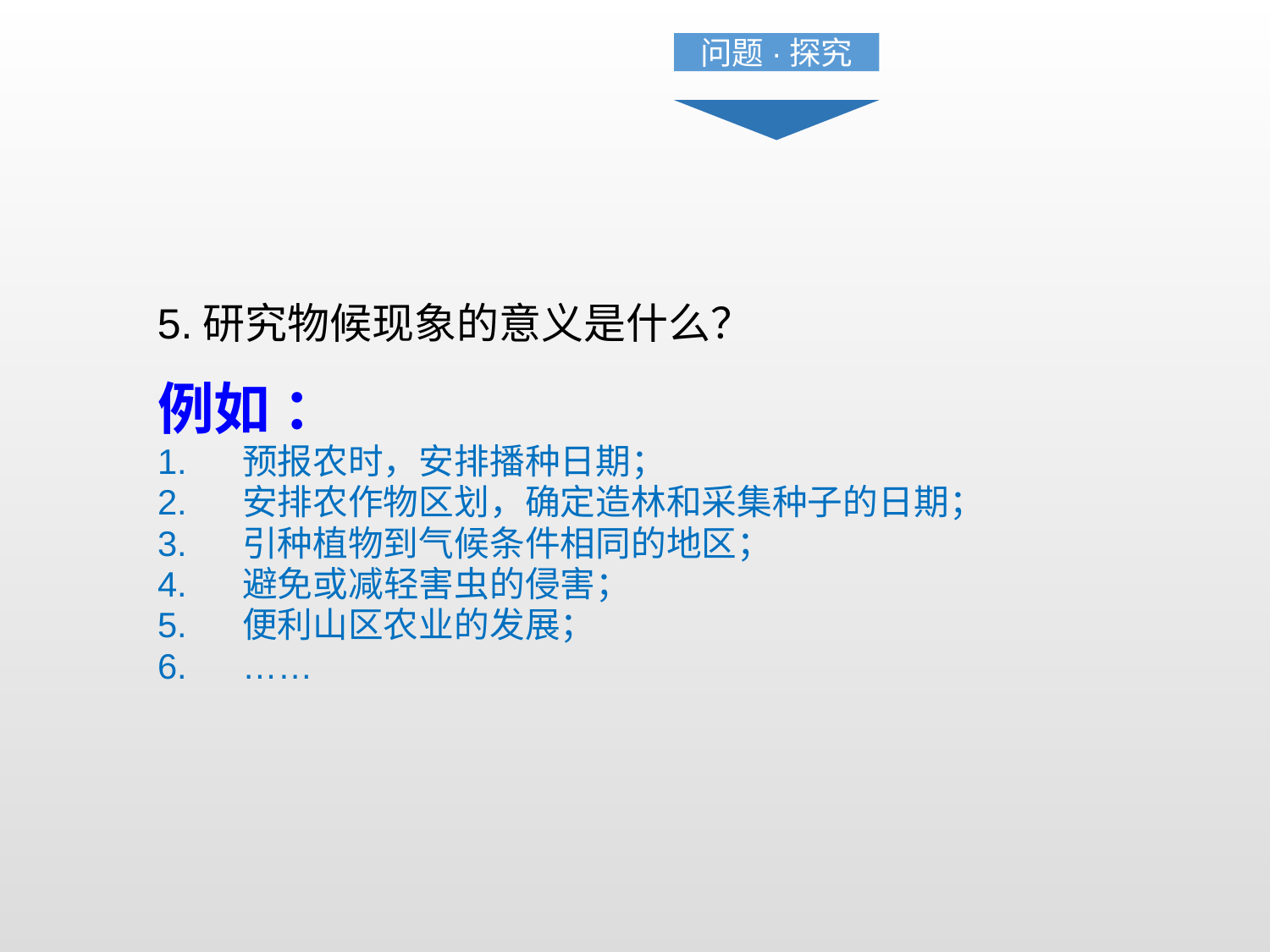

问题·探究

5.研究物候现象的意义是什么？
例如 ：
预报农时，安排播种日期；
安排农作物区划，确定造林和采集种子的日期；
引种植物到气候条件相同的地区；
避免或减轻害虫的侵害；
便利山区农业的发展；
……